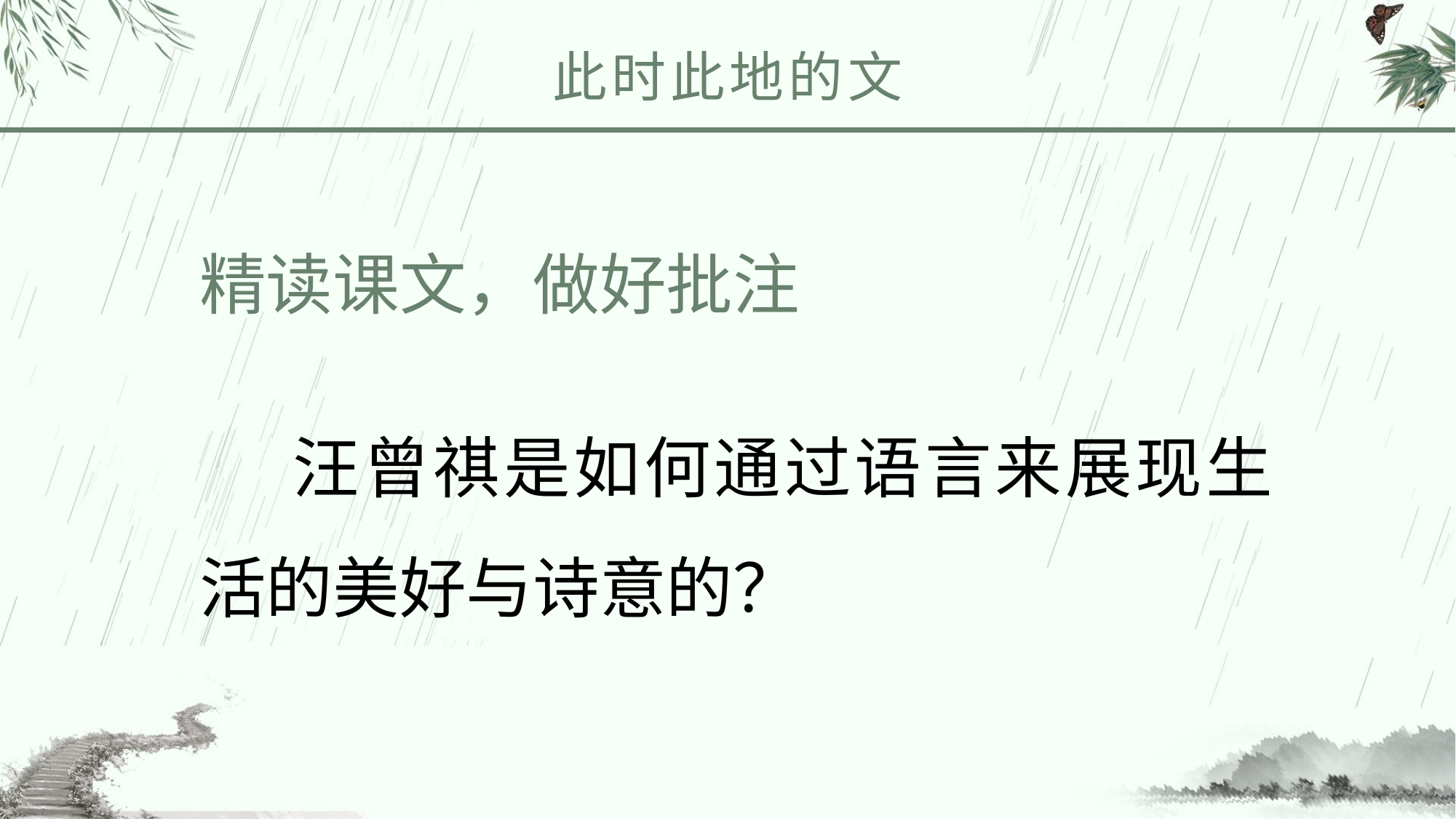

此时此地的文

精读课文，做好批注
    汪曾祺是如何通过语言来展现生活的美好与诗意的？